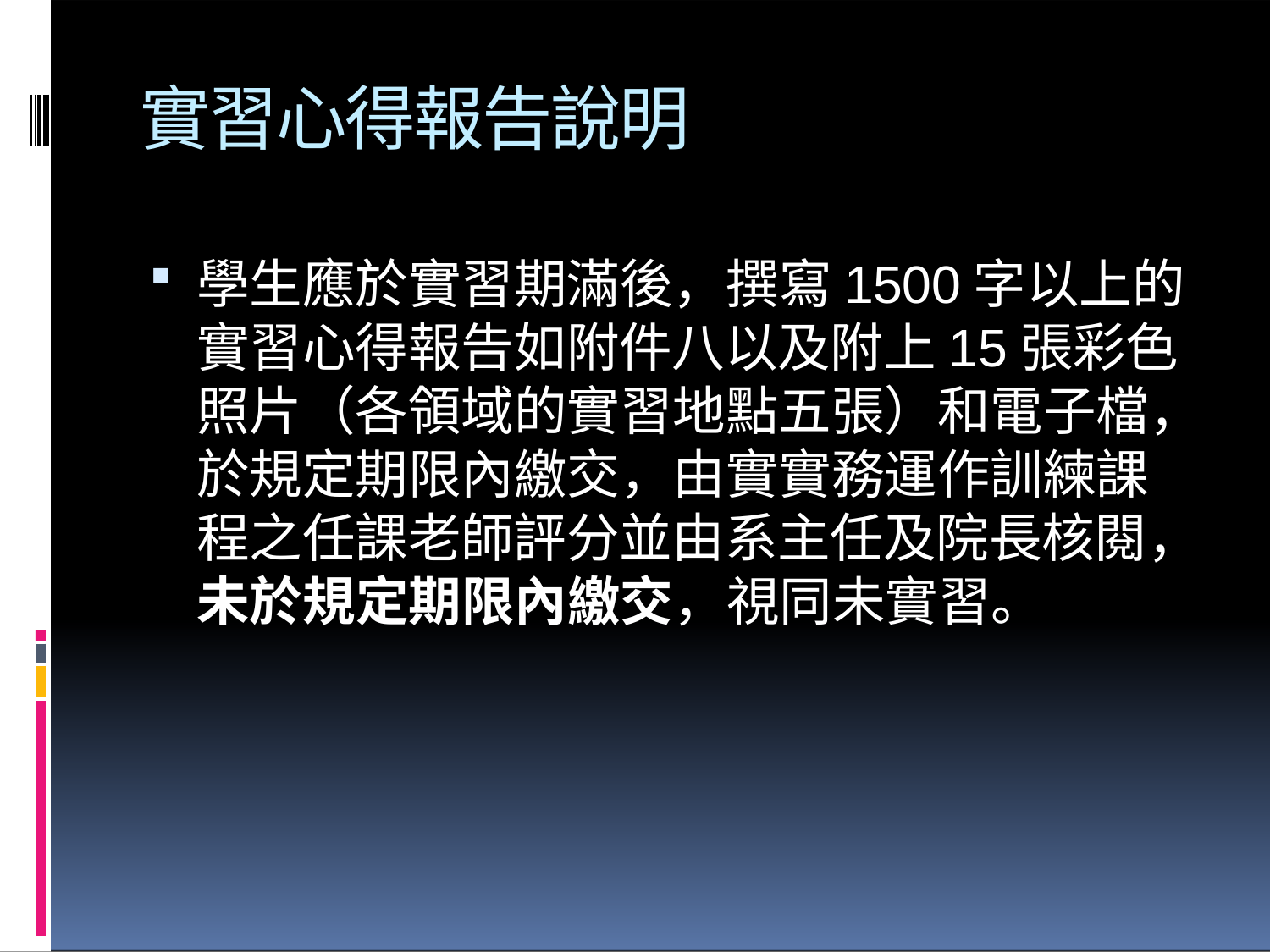

# 實習心得報告說明
學生應於實習期滿後，撰寫1500字以上的 實習心得報告如附件八以及附上15張彩色 照片（各領域的實習地點五張）和電子檔， 於規定期限內繳交，由實實務運作訓練課 程之任課老師評分並由系主任及院長核閱， 未於規定期限內繳交，視同未實習。